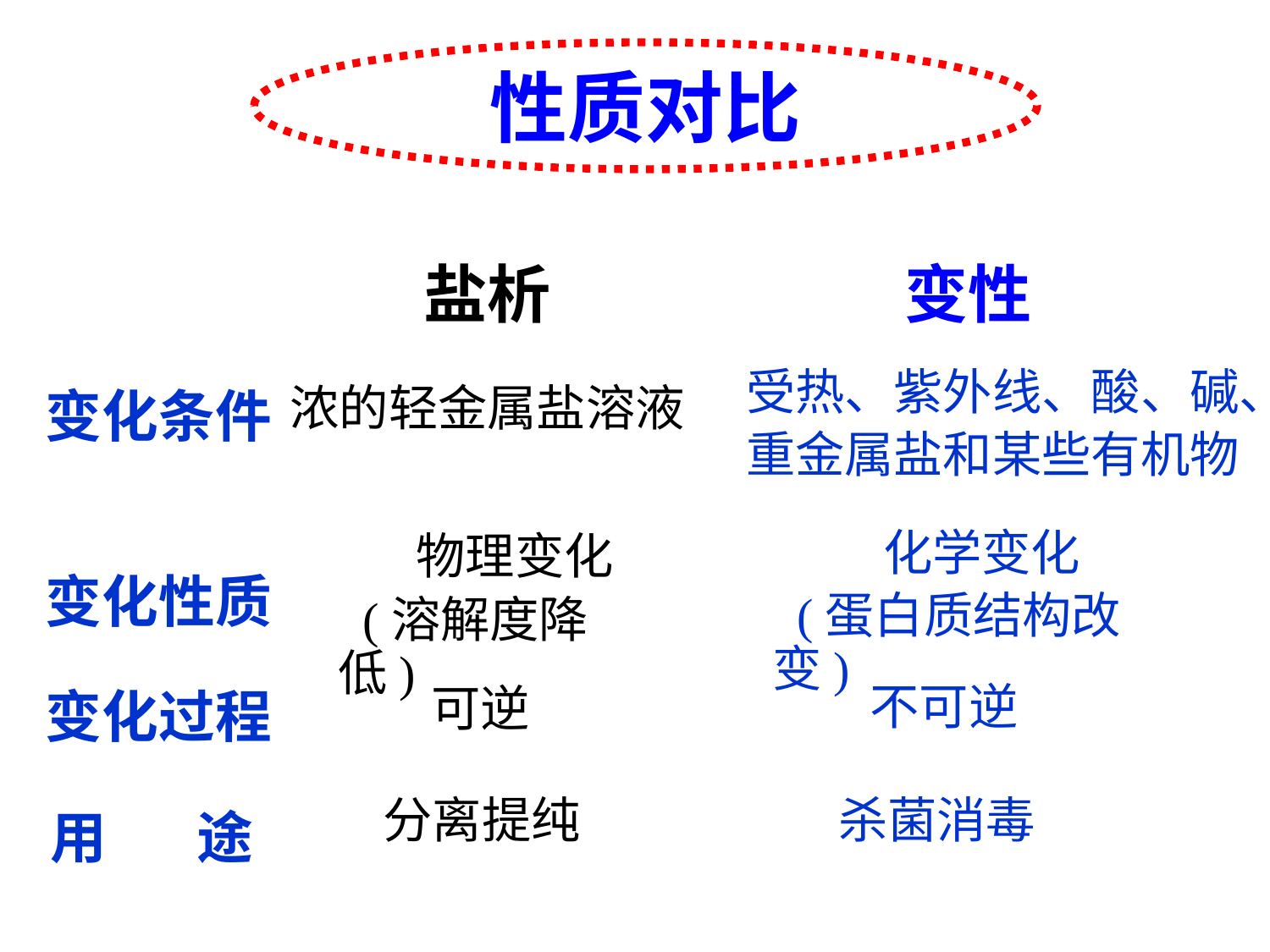

性质对比
|  | 盐析 | 变性 |
| --- | --- | --- |
| 变化条件 |  |  |
| 变化性质 |  |  |
| 变化过程 |  |  |
| 用 途 |  |  |
受热、紫外线、酸、碱、
重金属盐和某些有机物
浓的轻金属盐溶液
         化学变化
  (蛋白质结构改变)
      物理变化
  (溶解度降低)
不可逆
可逆
分离提纯
杀菌消毒